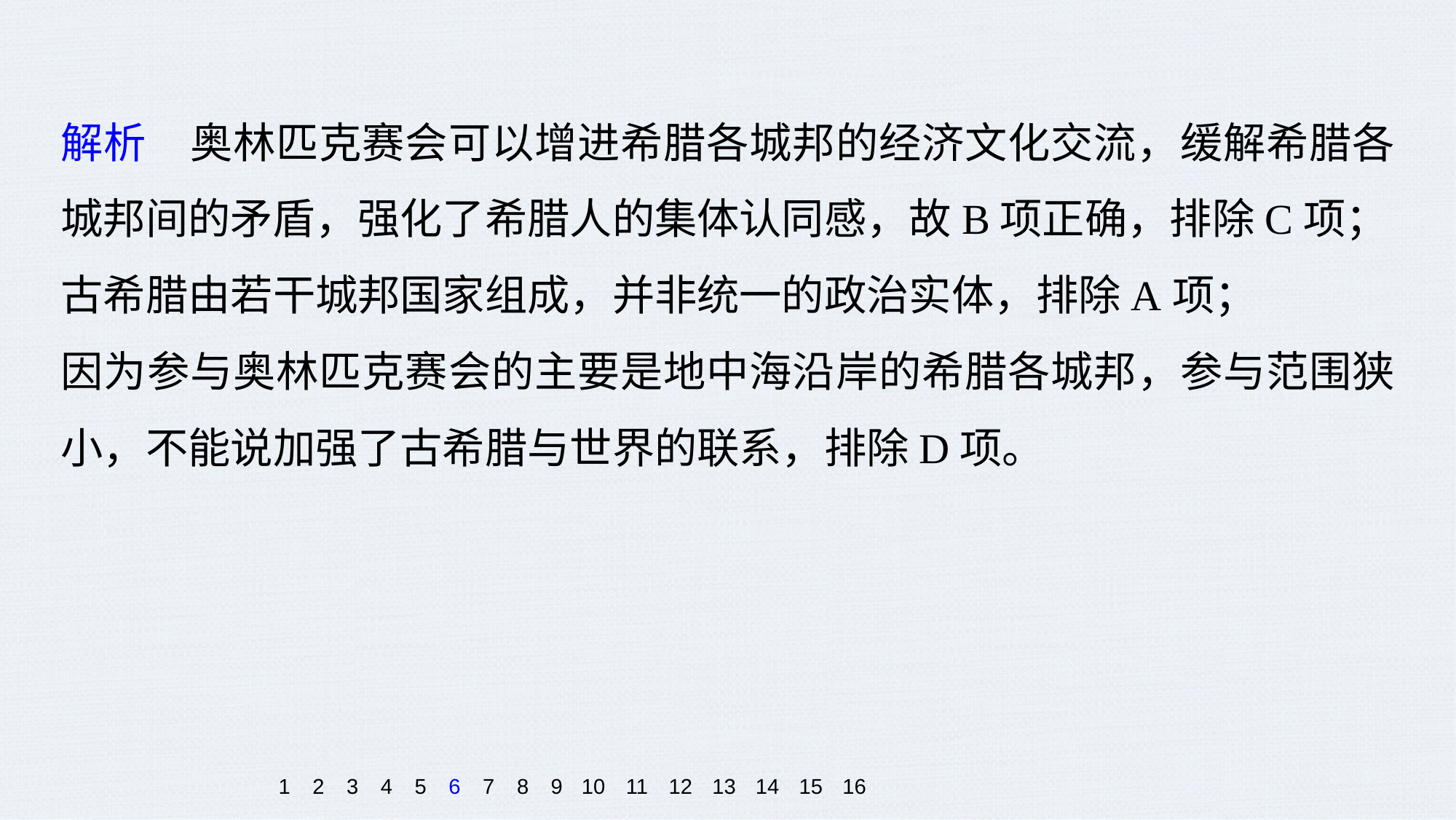

解析　奥林匹克赛会可以增进希腊各城邦的经济文化交流，缓解希腊各城邦间的矛盾，强化了希腊人的集体认同感，故B项正确，排除C项；
古希腊由若干城邦国家组成，并非统一的政治实体，排除A项；
因为参与奥林匹克赛会的主要是地中海沿岸的希腊各城邦，参与范围狭小，不能说加强了古希腊与世界的联系，排除D项。
1
2
3
4
5
6
7
8
9
10
11
12
13
14
15
16